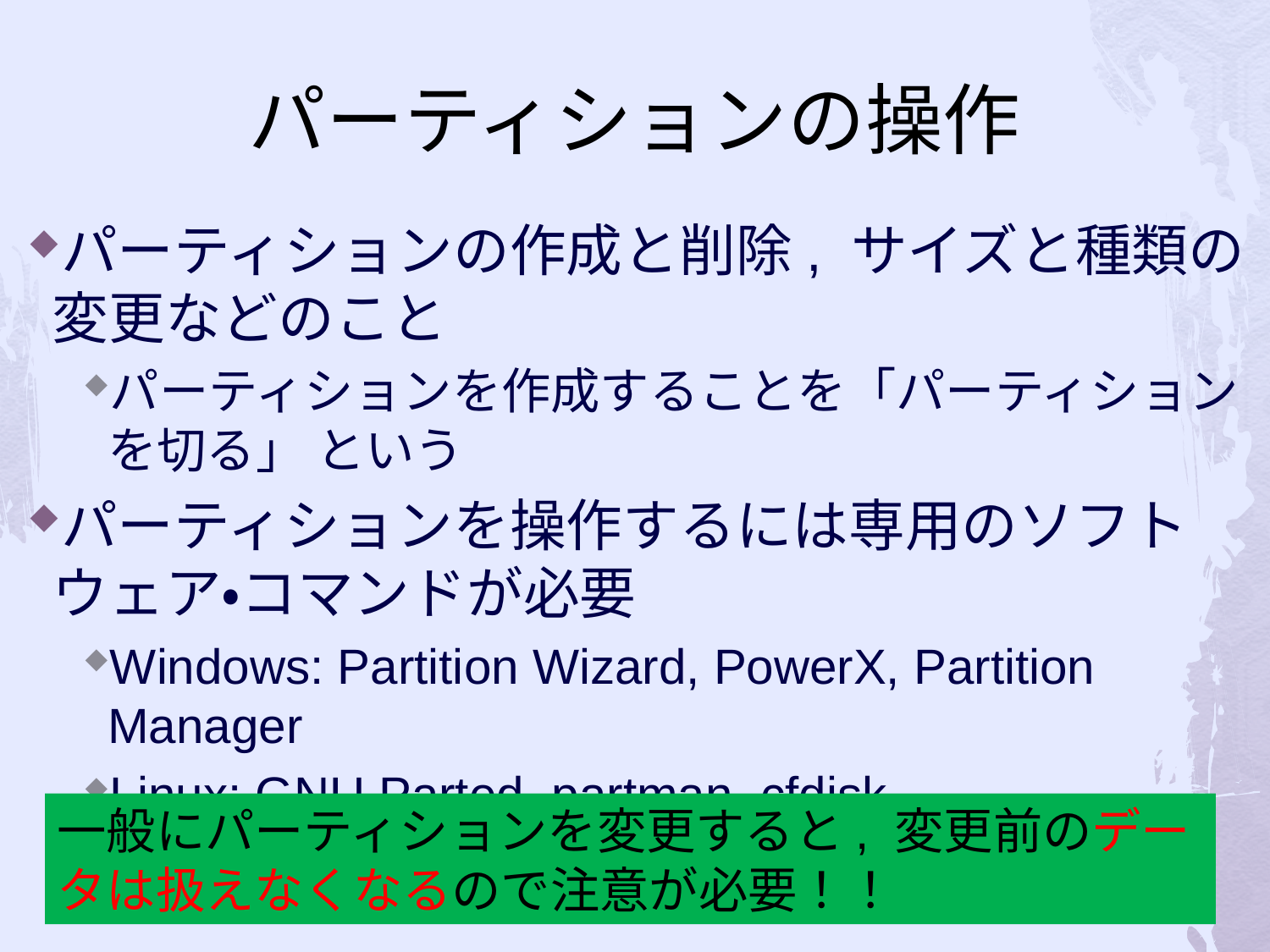

# パーティションの操作
パーティションの作成と削除, サイズと種類の変更などのこと
パーティションを作成することを「パーティションを切る」 という
パーティションを操作するには専用のソフトウェア・コマンドが必要
Windows: Partition Wizard, PowerX, Partition Manager
Linux: GNU Parted, partman, cfdisk

一般にパーティションを変更すると, 変更前のデータは扱えなくなるので注意が必要！！